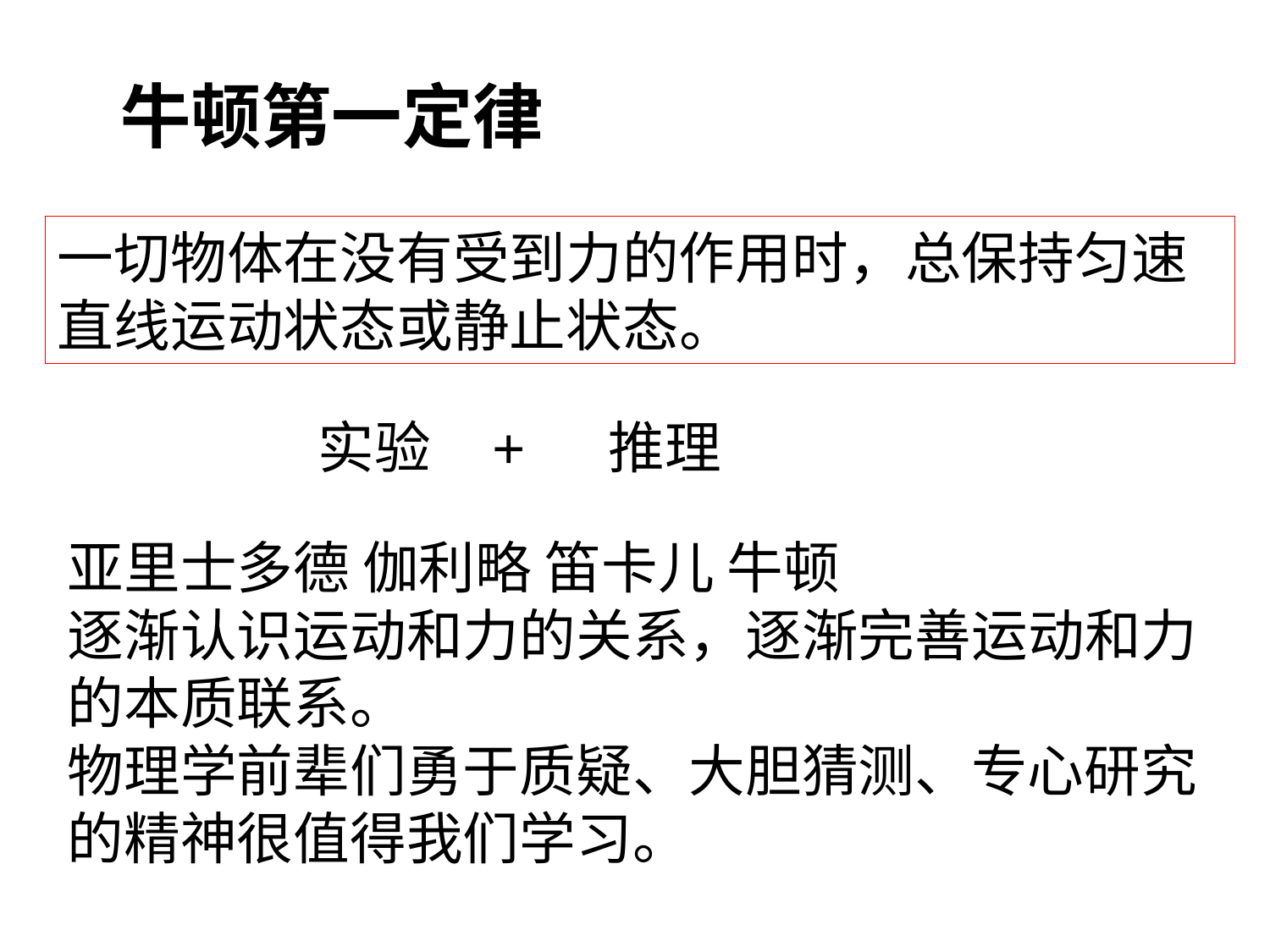

牛顿第一定律
一切物体在没有受到力的作用时，总保持匀速直线运动状态或静止状态。
实验
+
推理
亚里士多德 伽利略 笛卡儿 牛顿
逐渐认识运动和力的关系，逐渐完善运动和力的本质联系。
物理学前辈们勇于质疑、大胆猜测、专心研究的精神很值得我们学习。